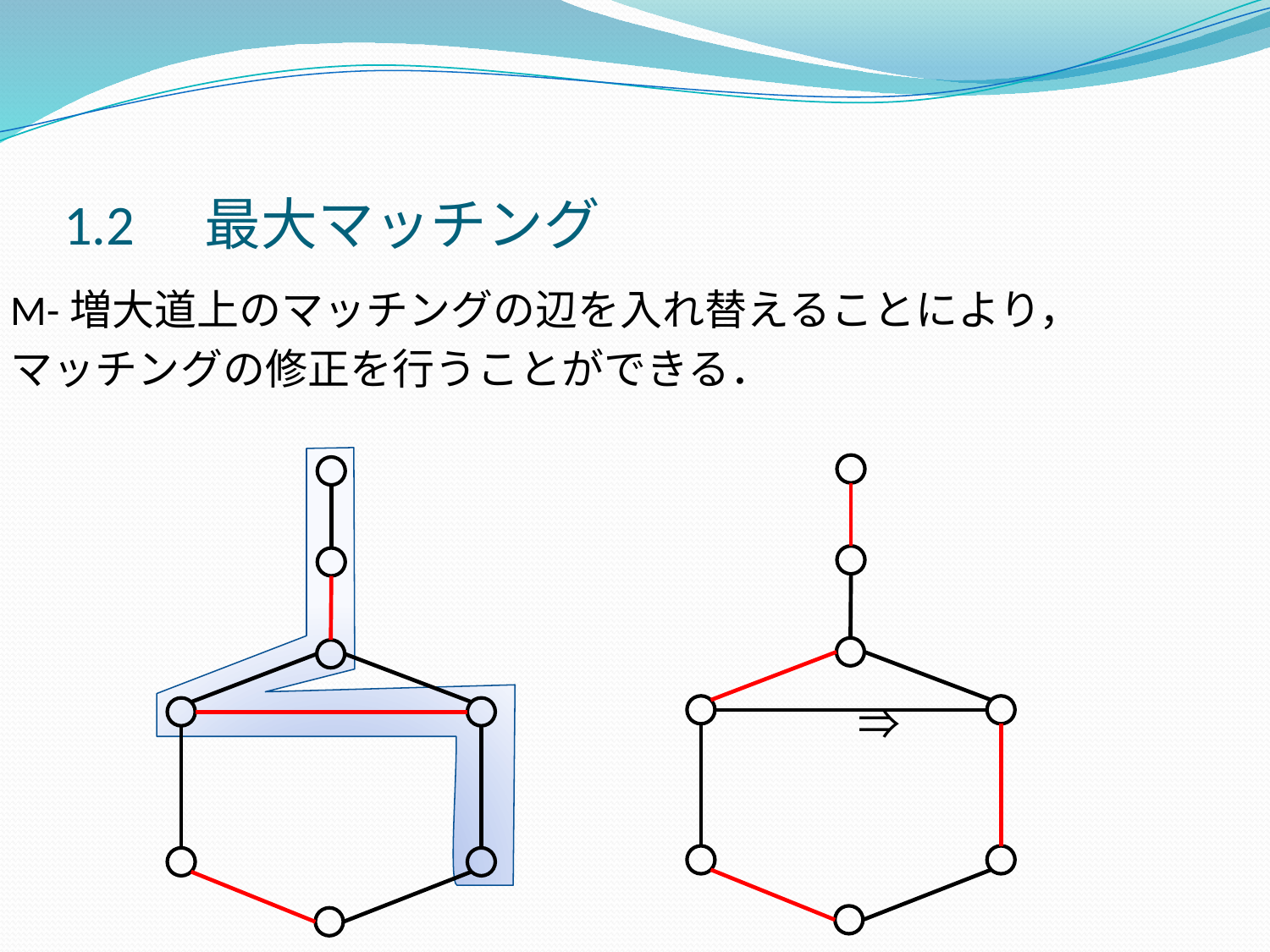

1.2　最大マッチング
M-増大道上のマッチングの辺を入れ替えることにより，
マッチングの修正を行うことができる．

　　　　　　　　　　　　　　　　　　　　⇒